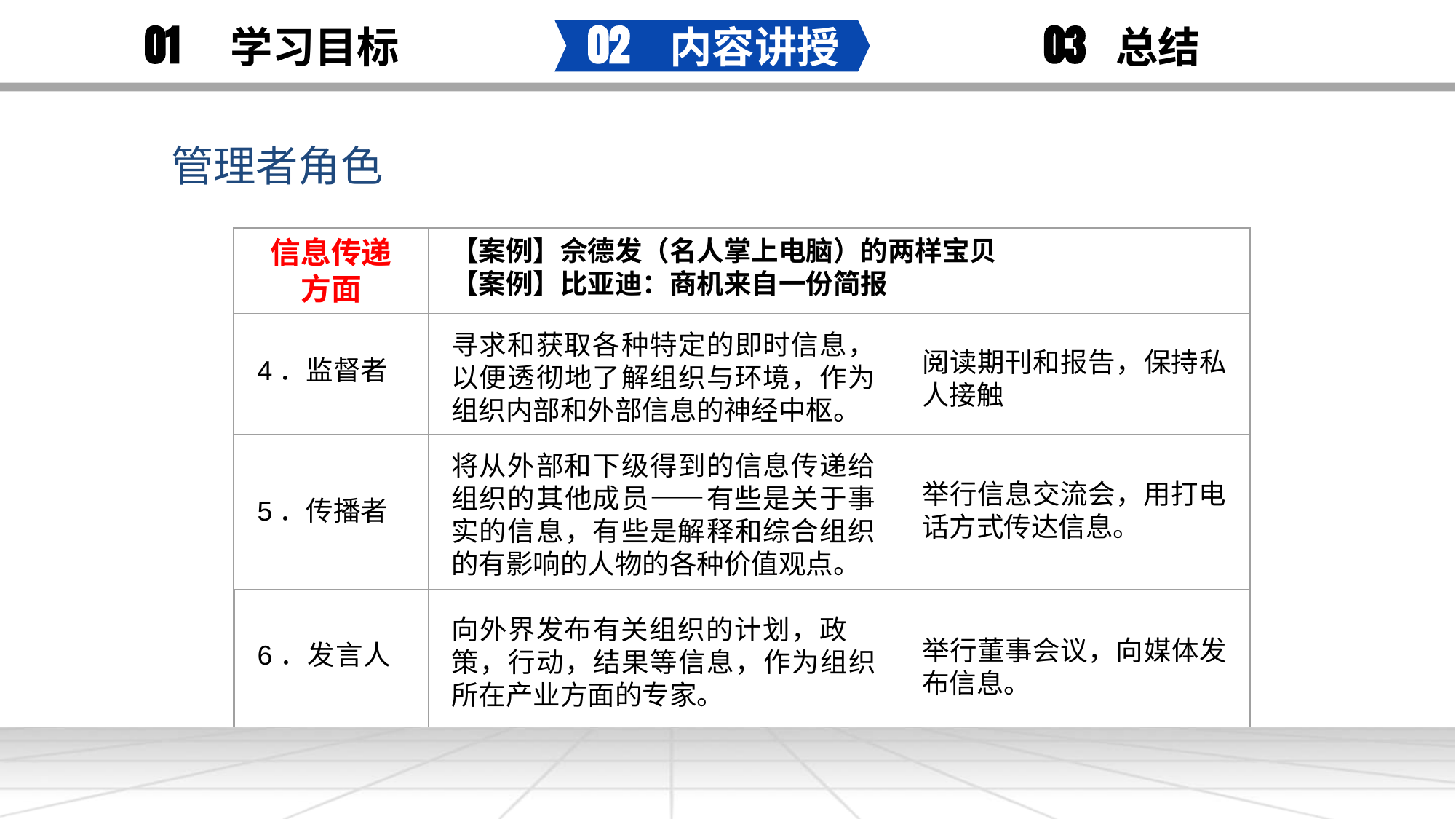

02   内容讲授
03  总结
01    学习目标

添加
标题
管理者角色

信息传递方面
【案例】佘德发（名人掌上电脑）的两样宝贝
【案例】比亚迪：商机来自一份简报

寻求和获取各种特定的即时信息，以便透彻地了解组织与环境，作为组织内部和外部信息的神经中枢。

阅读期刊和报告，保持私人接触

4．监督者

将从外部和下级得到的信息传递给组织的其他成员——有些是关于事实的信息，有些是解释和综合组织的有影响的人物的各种价值观点。

举行信息交流会，用打电话方式传达信息。

5．传播者

向外界发布有关组织的计划，政     策，行动，结果等信息，作为组织所在产业方面的专家。

举行董事会议，向媒体发布信息。

6．发言人